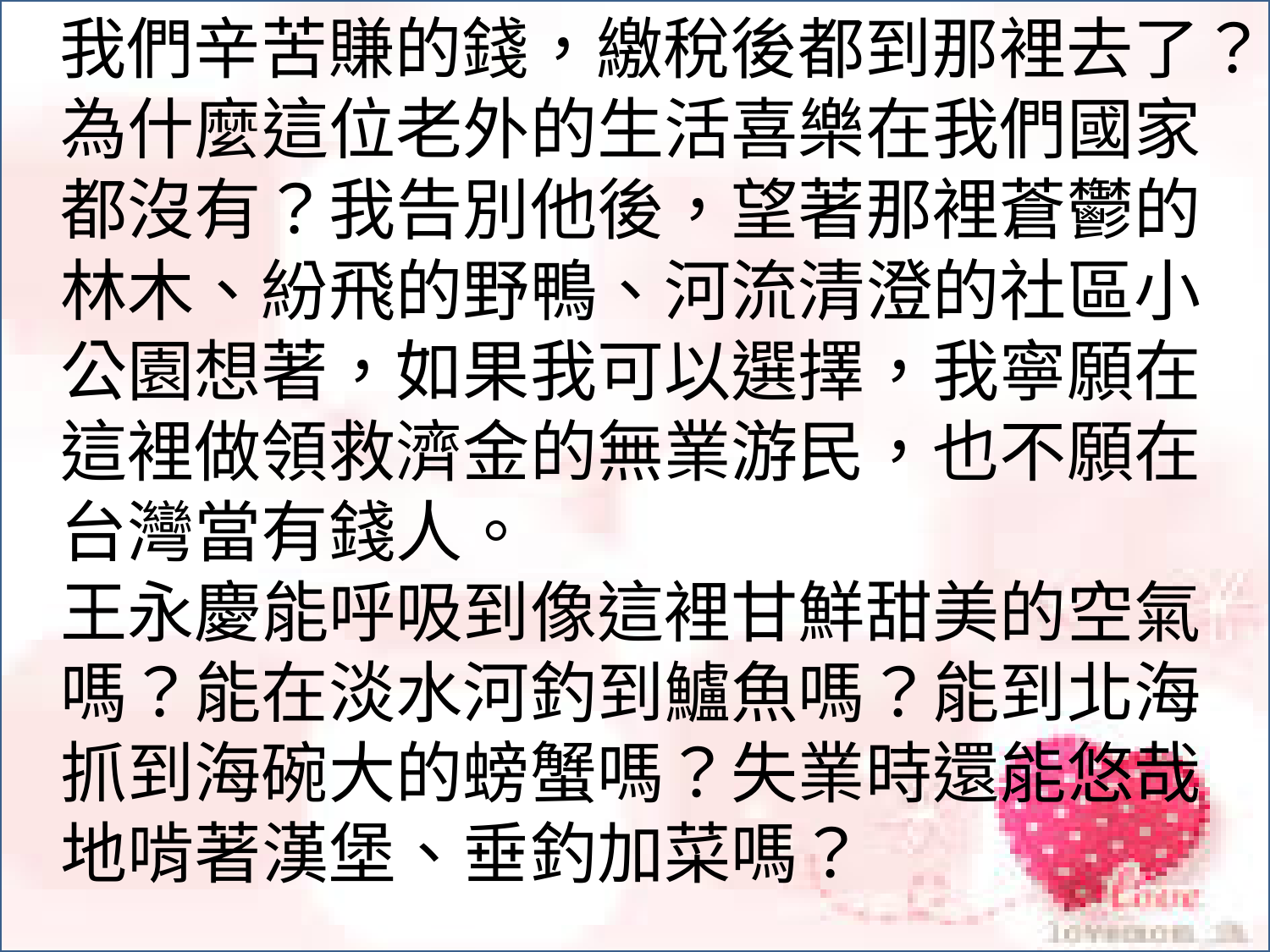

我們辛苦賺的錢，繳稅後都到那裡去了？為什麼這位老外的生活喜樂在我們國家都沒有？我告別他後，望著那裡蒼鬱的林木、紛飛的野鴨、河流清澄的社區小公園想著，如果我可以選擇，我寧願在這裡做領救濟金的無業游民，也不願在台灣當有錢人。
王永慶能呼吸到像這裡甘鮮甜美的空氣嗎？能在淡水河釣到鱸魚嗎？能到北海抓到海碗大的螃蟹嗎？失業時還能悠哉地啃著漢堡、垂釣加菜嗎？